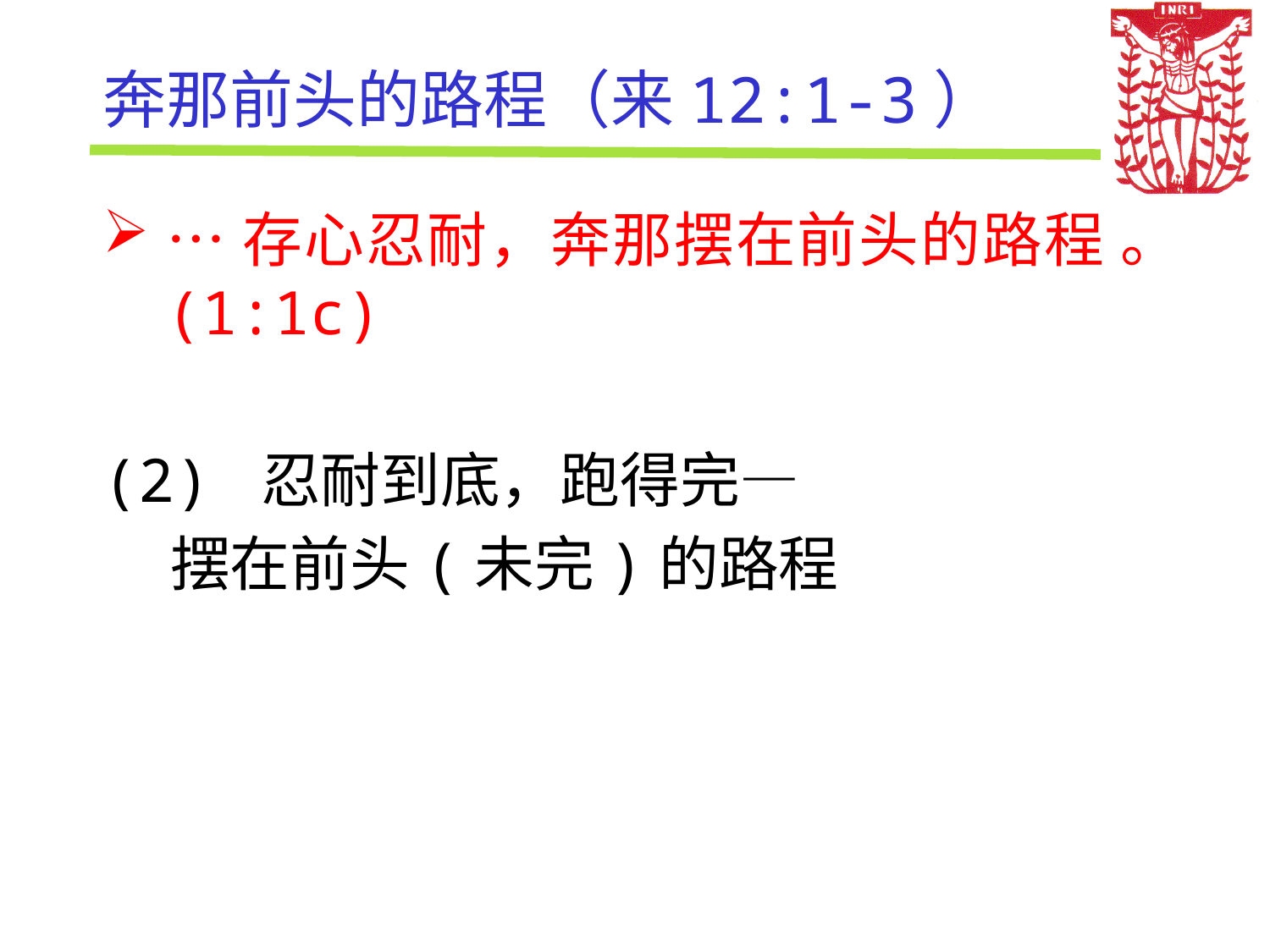

# 奔那前头的路程（来12:1-3）
…存心忍耐，奔那摆在前头的路程 。(1:1c)

(2) 忍耐到底，跑得完—
    摆在前头(未完)的路程